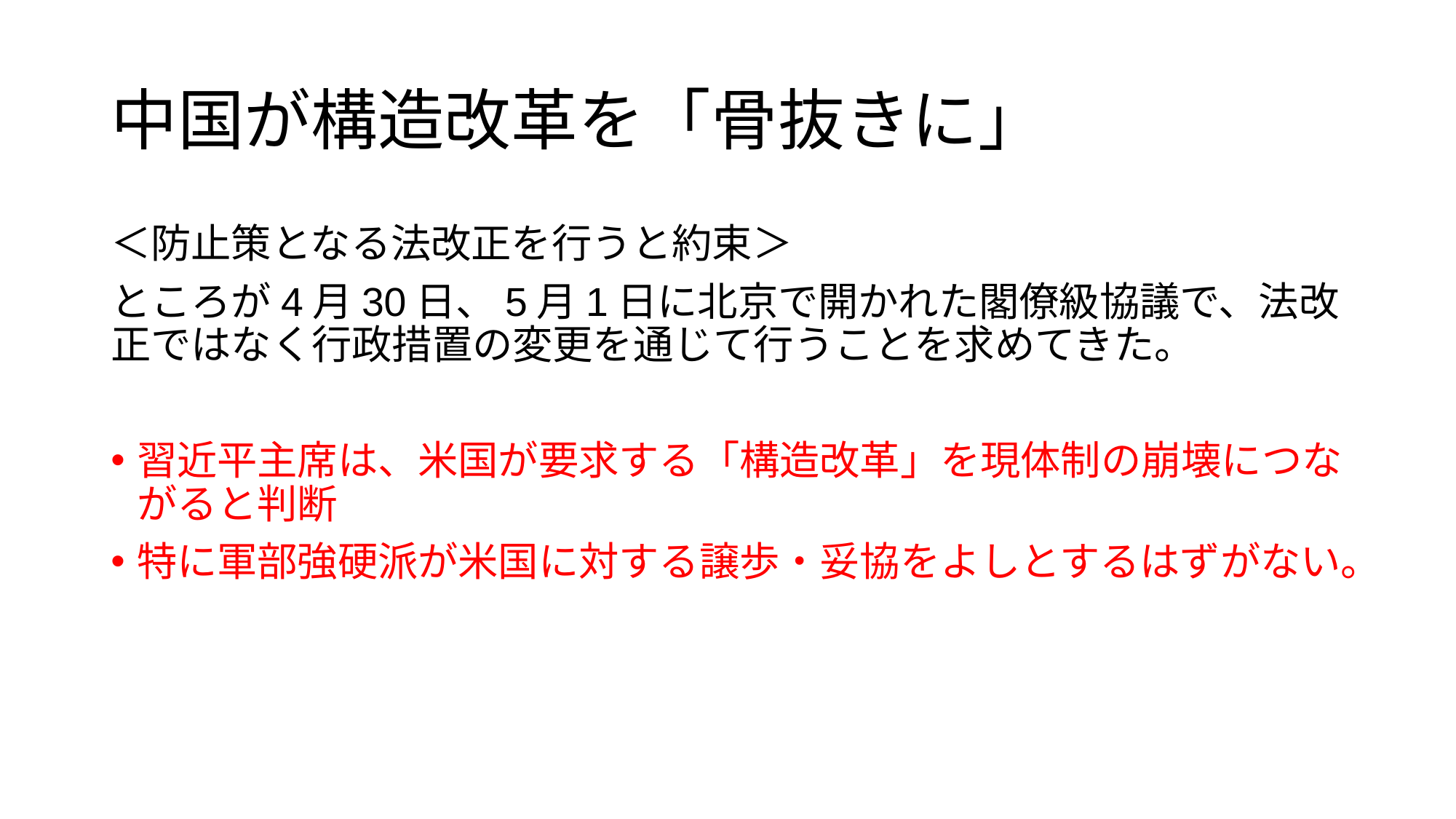

# 中国が構造改革を「骨抜きに」
＜防止策となる法改正を行うと約束＞
ところが4月30日、5月1日に北京で開かれた閣僚級協議で、法改正ではなく行政措置の変更を通じて行うことを求めてきた。

習近平主席は、米国が要求する「構造改革」を現体制の崩壊につながると判断
特に軍部強硬派が米国に対する譲歩・妥協をよしとするはずがない。